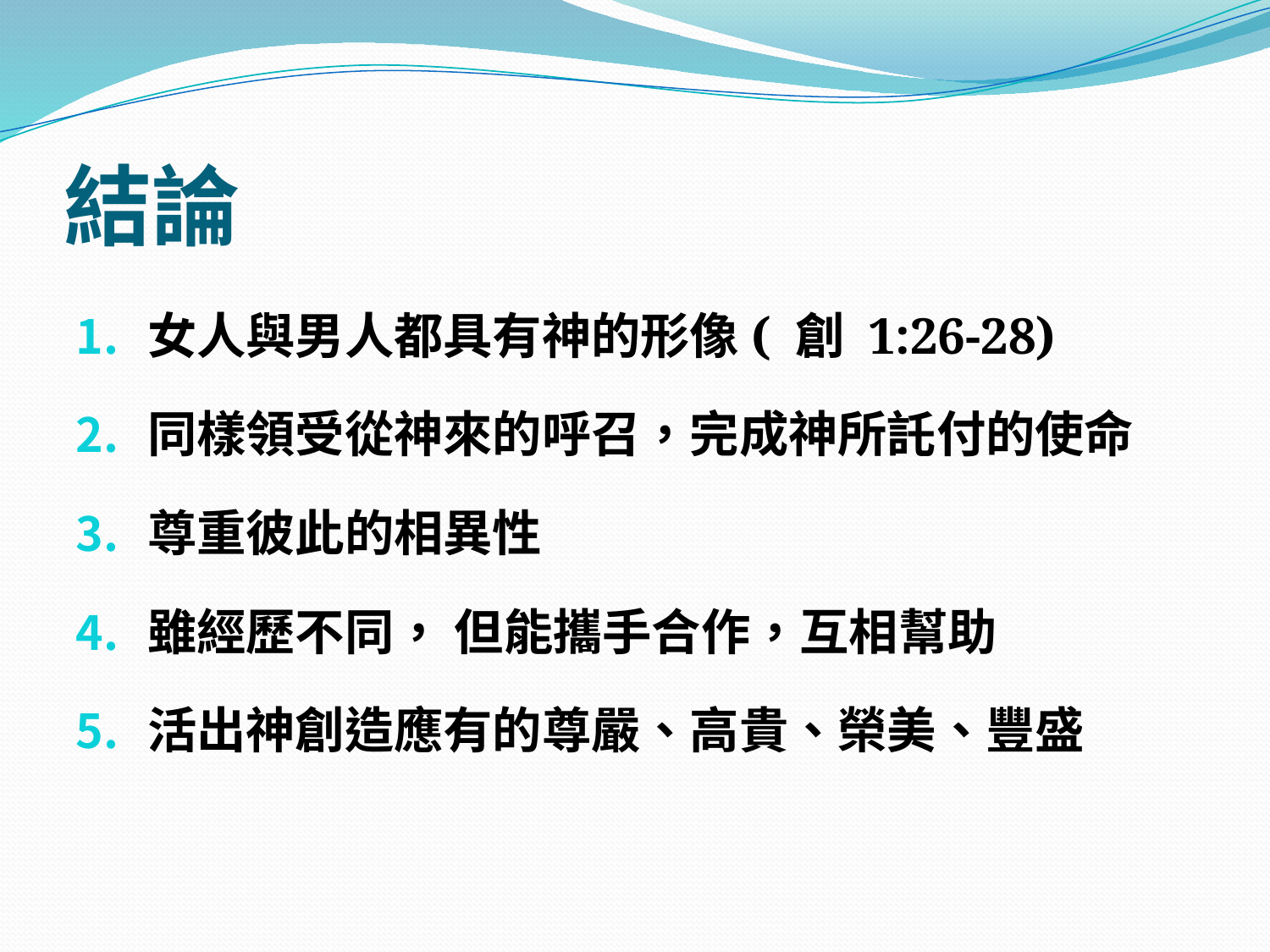

# 結論
女人與男人都具有神的形像( 創 1:26-28)
同樣領受從神來的呼召，完成神所託付的使命
尊重彼此的相異性
雖經歷不同， 但能攜手合作，互相幫助
活出神創造應有的尊嚴、高貴、榮美、豐盛